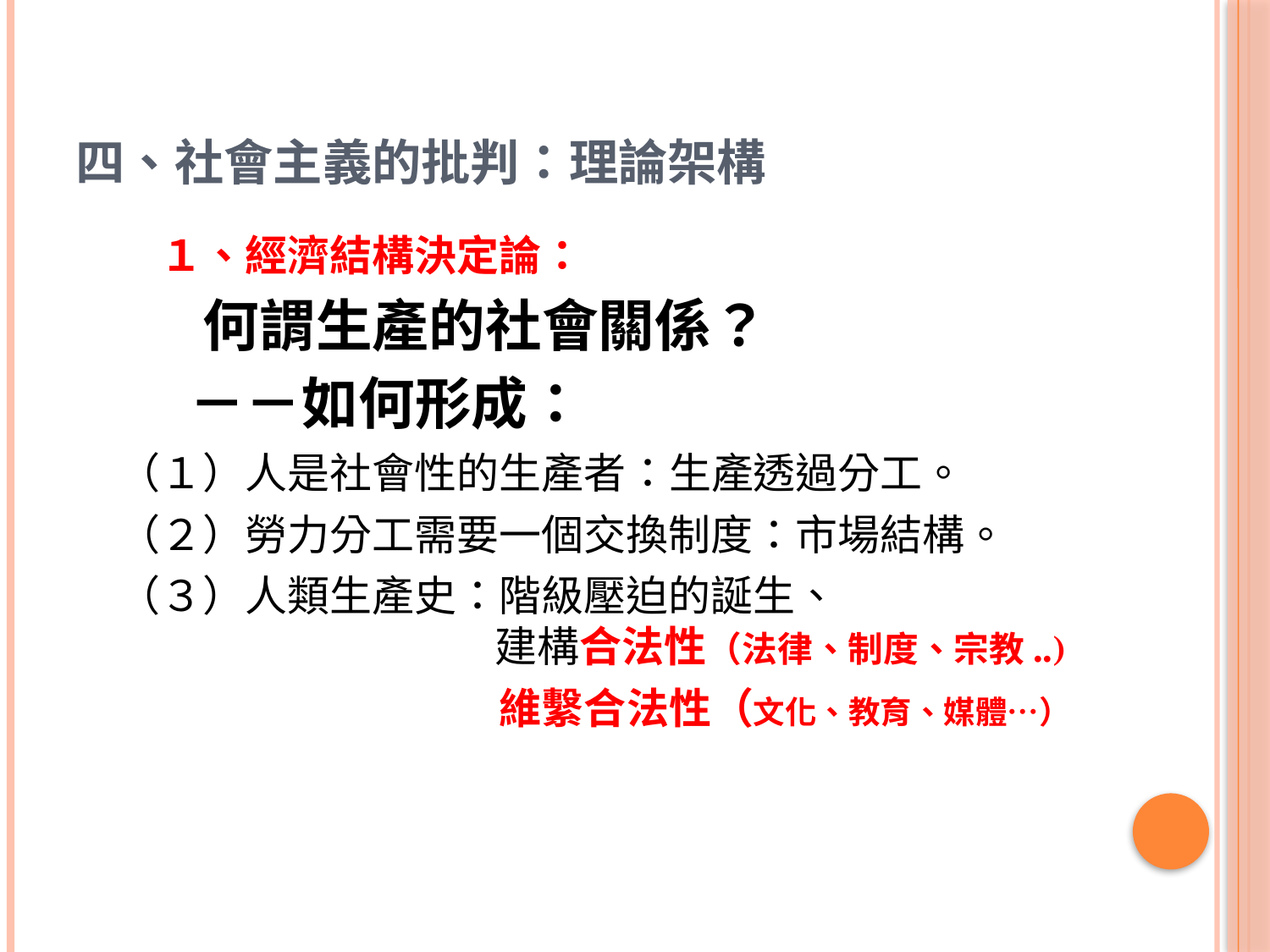

# 四、社會主義的批判：理論架構
　　１、經濟結構決定論：
　　　何謂生產的社會關係？
　　－－如何形成：
　（１）人是社會性的生產者：生產透過分工。
　（２）勞力分工需要一個交換制度：市場結構。
　（３）人類生產史：階級壓迫的誕生、
　　　　　　　　　建構合法性（法律、制度、宗教..)
　　　　　　　　　　維繫合法性（文化、教育、媒體…）